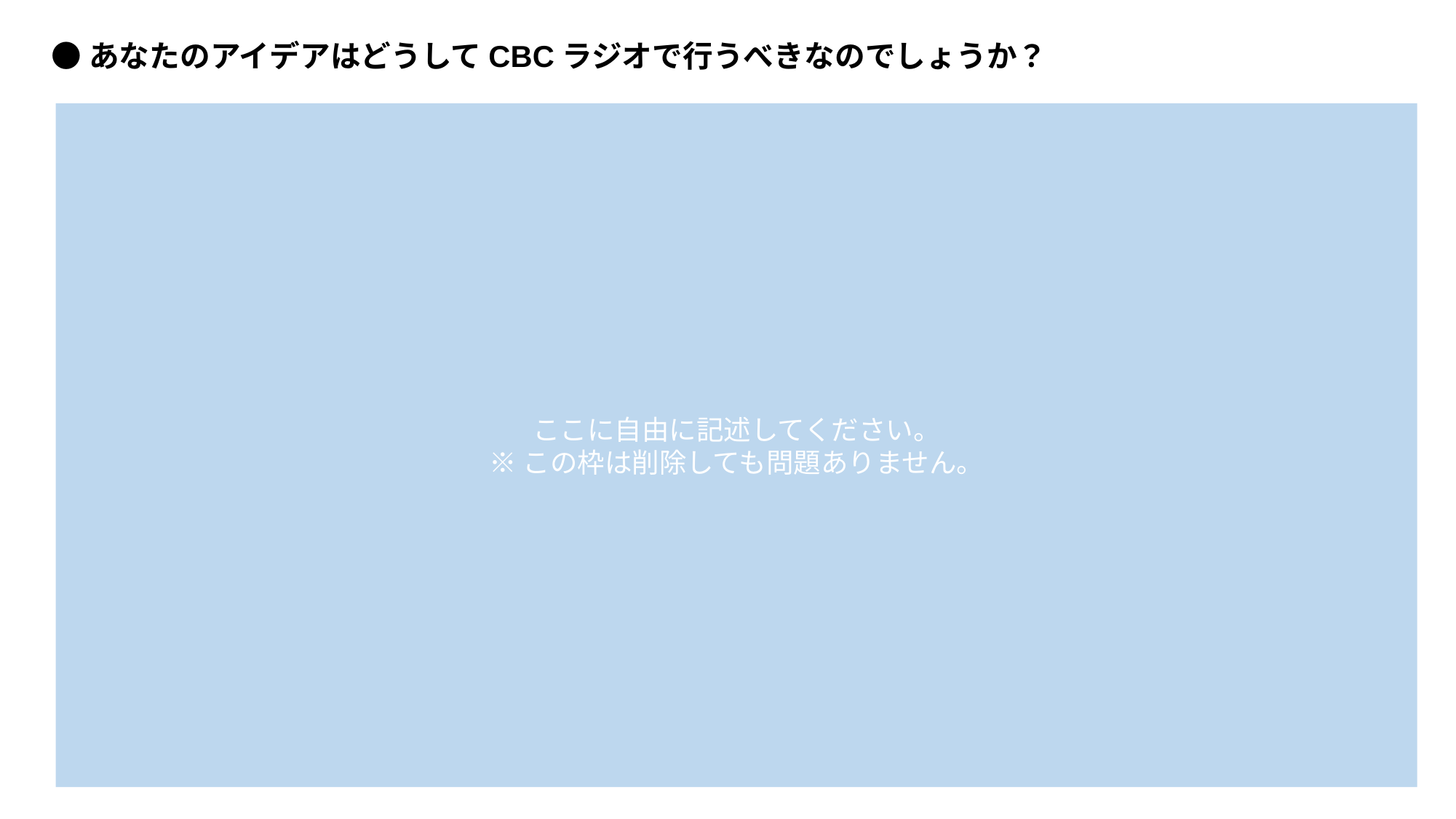

●あなたのアイデアはどうしてCBCラジオで行うべきなのでしょうか？
ここに自由に記述してください。
※この枠は削除しても問題ありません。